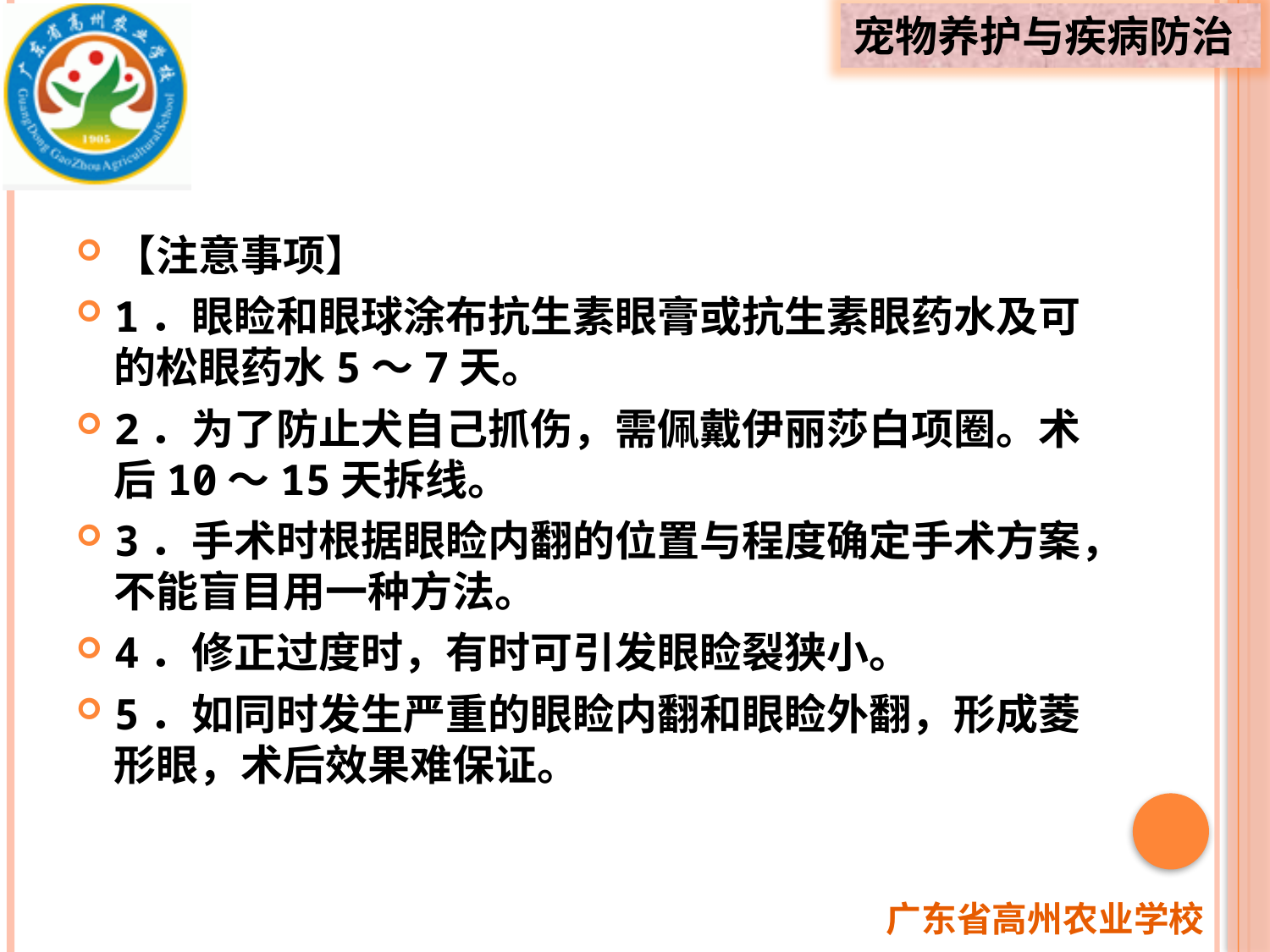

【注意事项】
1．眼睑和眼球涂布抗生素眼膏或抗生素眼药水及可的松眼药水5～7天。
2．为了防止犬自己抓伤，需佩戴伊丽莎白项圈。术后10～15天拆线。
3．手术时根据眼睑内翻的位置与程度确定手术方案，不能盲目用一种方法。
4．修正过度时，有时可引发眼睑裂狭小。
5．如同时发生严重的眼睑内翻和眼睑外翻，形成菱形眼，术后效果难保证。